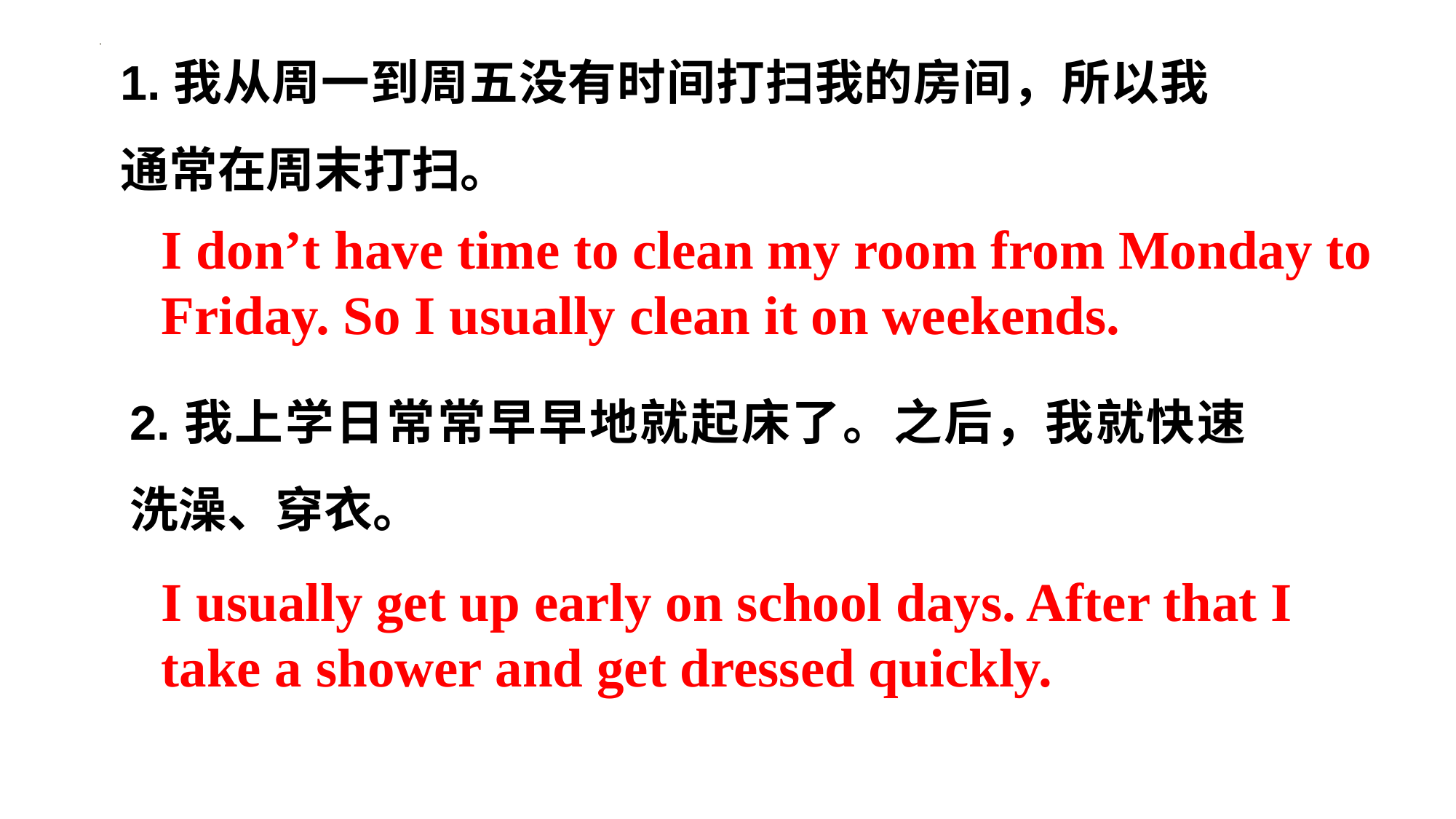

1.我从周一到周五没有时间打扫我的房间，所以我通常在周末打扫。
I don’t have time to clean my room from Monday to Friday. So I usually clean it on weekends.
2.我上学日常常早早地就起床了。之后，我就快速洗澡、穿衣。
I usually get up early on school days. After that I take a shower and get dressed quickly.